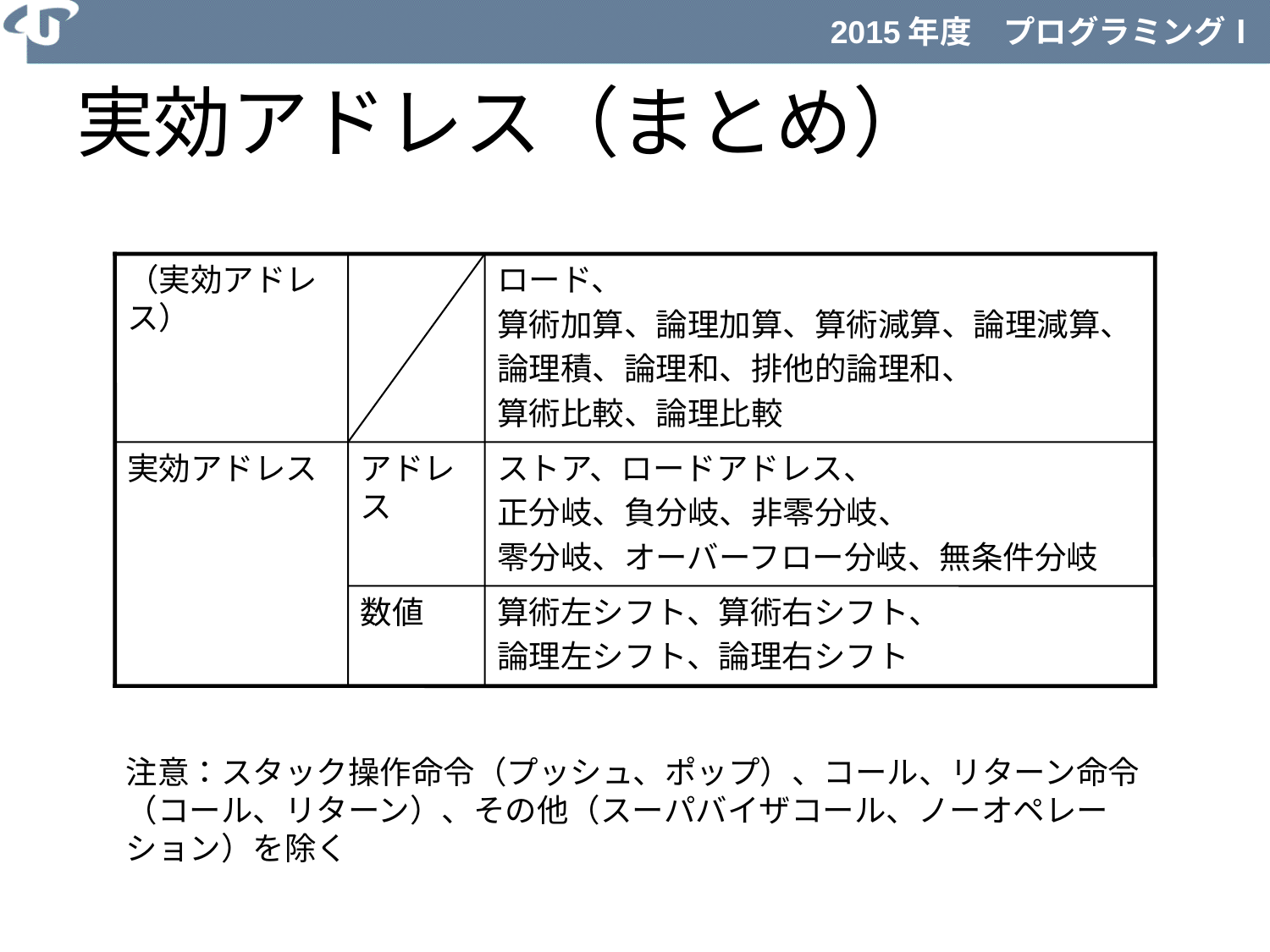

# 実効アドレス（まとめ）
（実効アドレス）

ロード、
算術加算、論理加算、算術減算、論理減算、
論理積、論理和、排他的論理和、
算術比較、論理比較

実効アドレス

アドレス
ストア、ロードアドレス、
正分岐、負分岐、非零分岐、
零分岐、オーバーフロー分岐、無条件分岐
数値

算術左シフト、算術右シフト、
論理左シフト、論理右シフト

注意：スタック操作命令（プッシュ、ポップ）、コール、リターン命令（コール、リターン）、その他（スーパバイザコール、ノーオペレーション）を除く